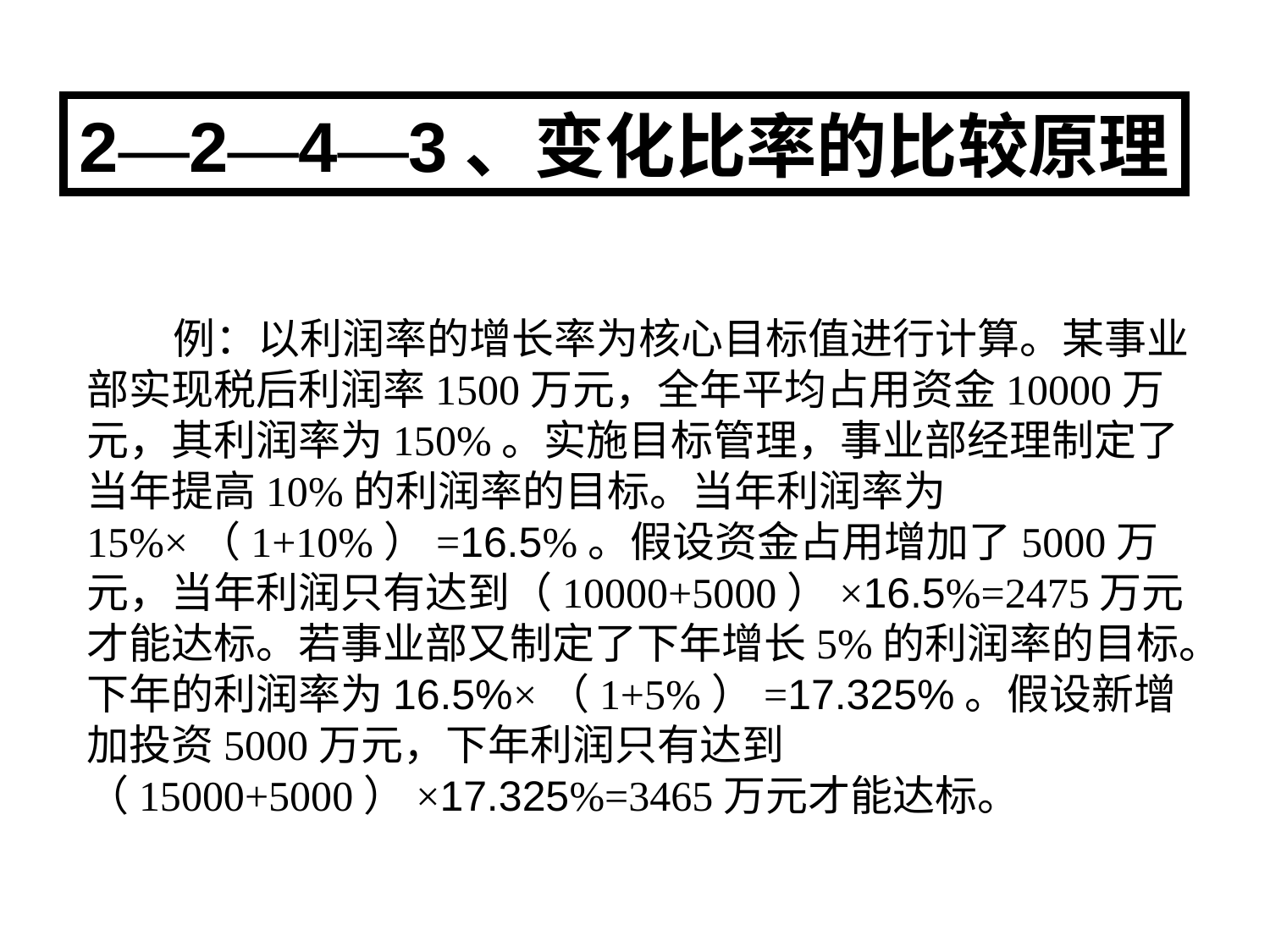

2—2—4—3、变化比率的比较原理
        例：以利润率的增长率为核心目标值进行计算。某事业部实现税后利润率1500万元，全年平均占用资金10000万元，其利润率为150%。实施目标管理，事业部经理制定了当年提高10%的利润率的目标。当年利润率为15%×（1+10%）=16.5%。假设资金占用增加了5000万元，当年利润只有达到（10000+5000）×16.5%=2475万元才能达标。若事业部又制定了下年增长5%的利润率的目标。下年的利润率为16.5%×（1+5%）=17.325%。假设新增加投资5000万元，下年利润只有达到（15000+5000）×17.325%=3465万元才能达标。